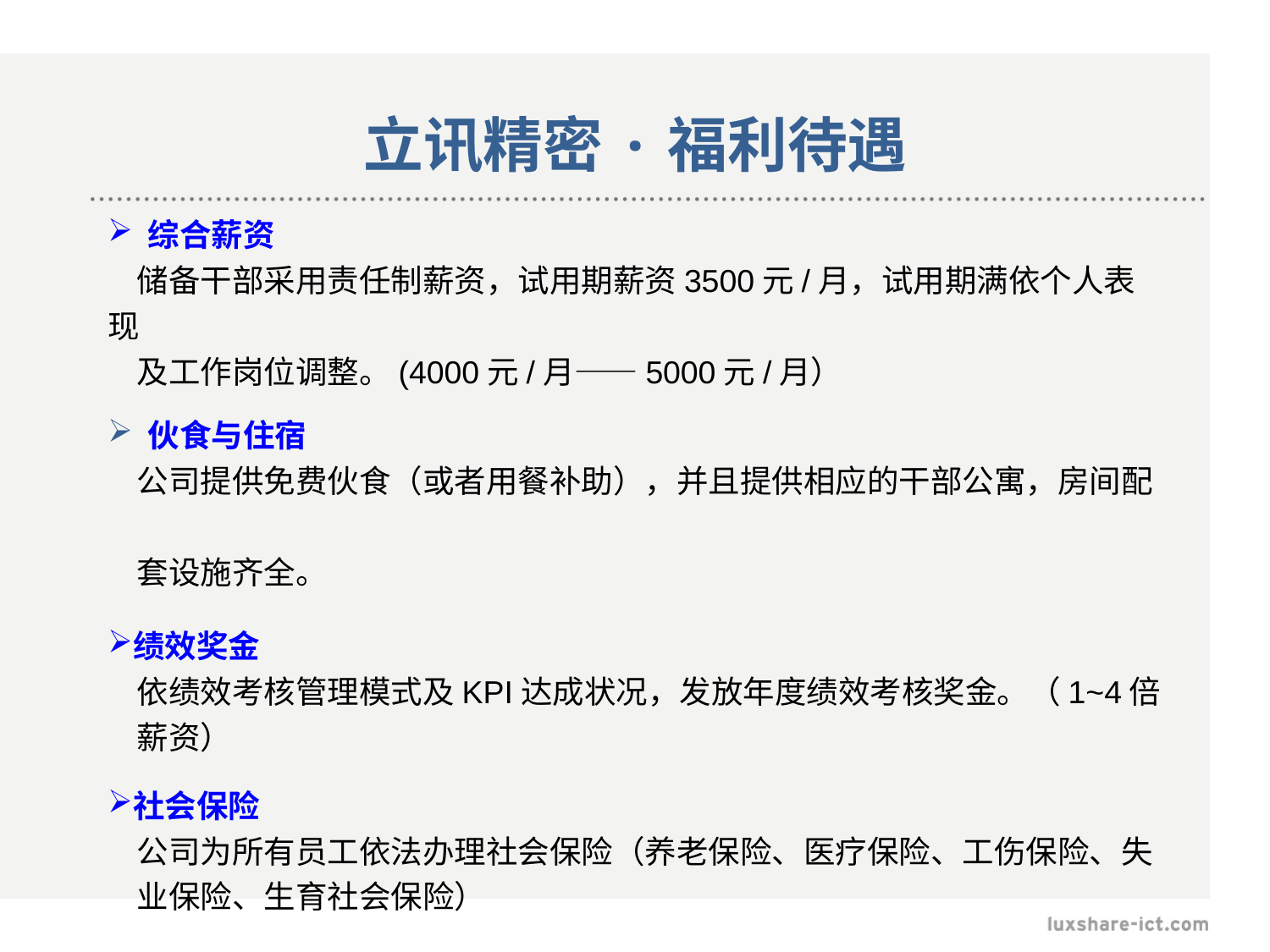

# 立讯精密·福利待遇
 综合薪资
   储备干部采用责任制薪资，试用期薪资3500元/月，试用期满依个人表现
   及工作岗位调整。(4000元/月——5000元/月）

 伙食与住宿
   公司提供免费伙食（或者用餐补助），并且提供相应的干部公寓，房间配
   套设施齐全。

绩效奖金
   依绩效考核管理模式及KPI达成状况，发放年度绩效考核奖金。（1~4倍
   薪资）

社会保险
   公司为所有员工依法办理社会保险（养老保险、医疗保险、工伤保险、失
   业保险、生育社会保险）